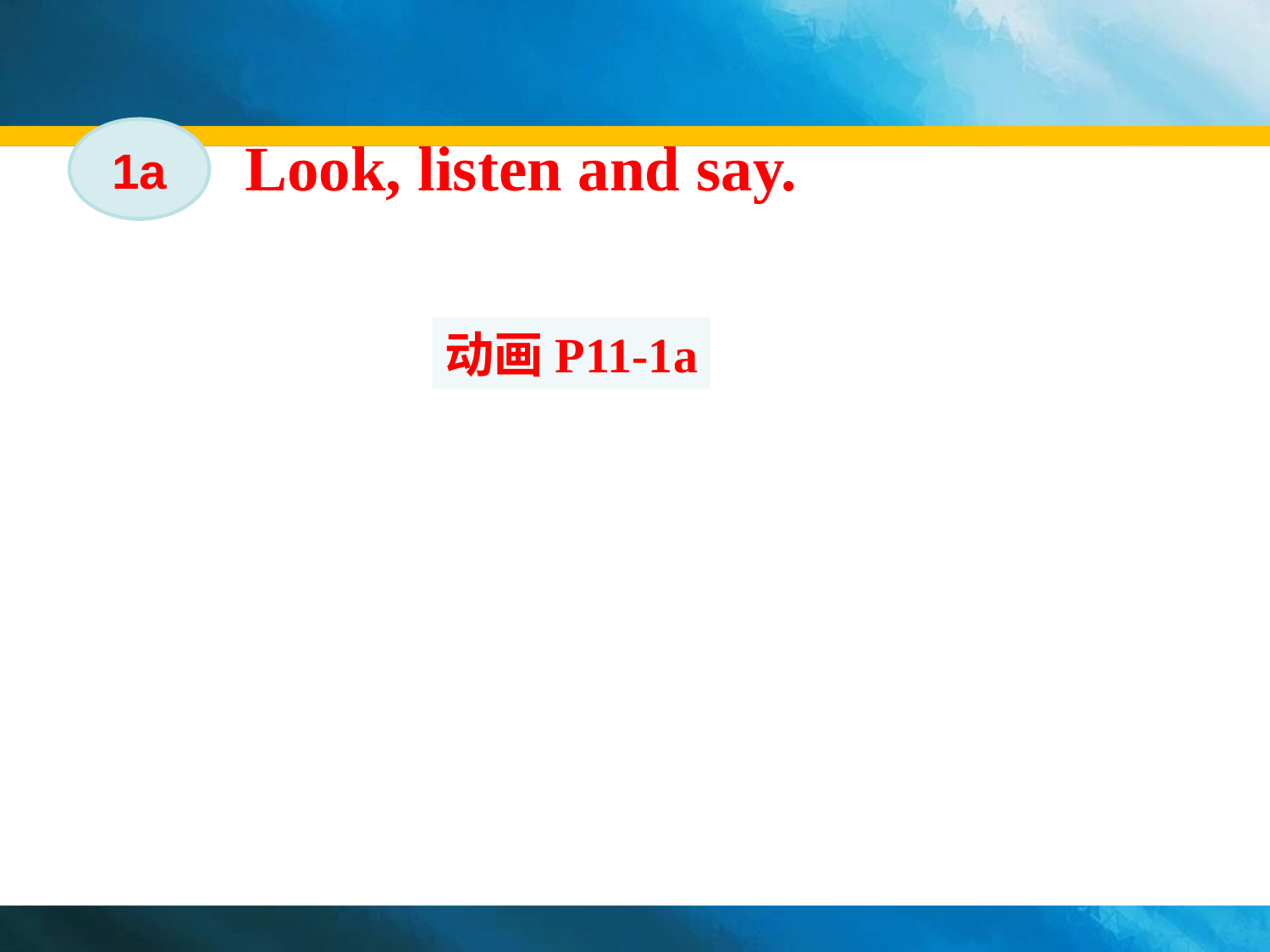

# Look, listen and say.
1a
动画P11-1a